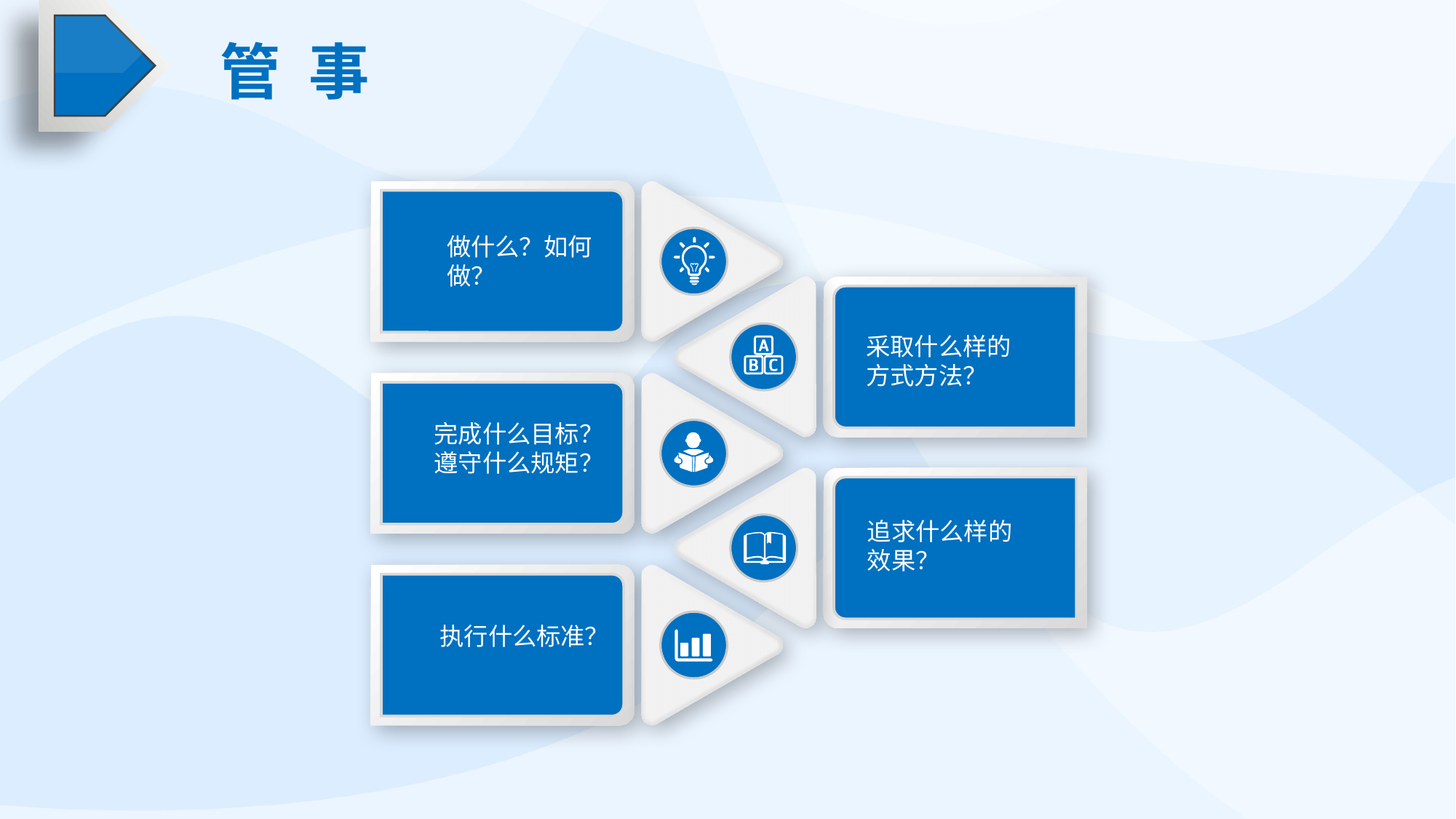

管  事

做什么？如何做？

采取什么样的方式方法？

完成什么目标？遵守什么规矩？

追求什么样的效果？

执行什么标准？